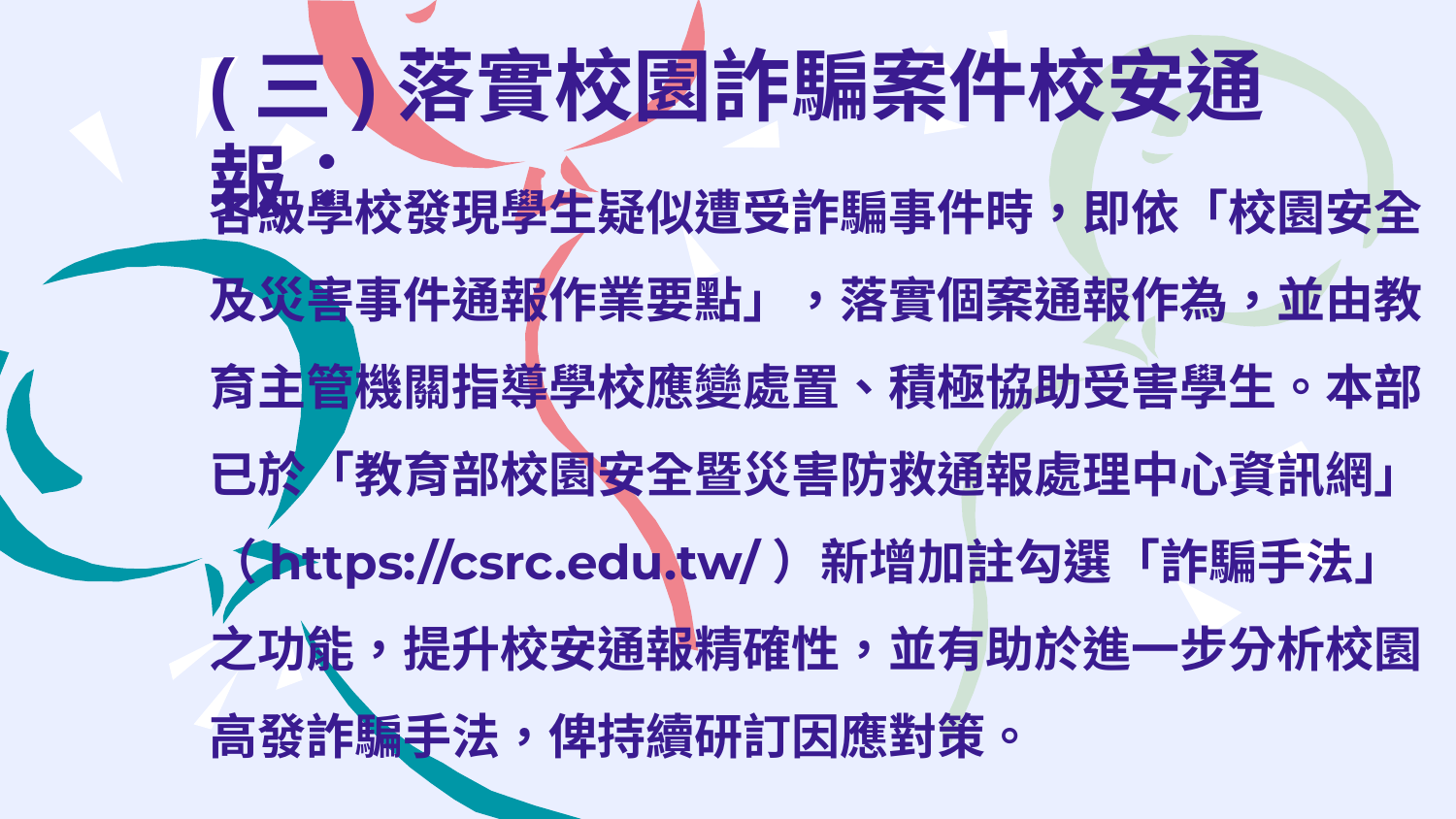

6
# (三)落實校園詐騙案件校安通報：
各級學校發現學生疑似遭受詐騙事件時，即依「校園安全及災害事件通報作業要點」，落實個案通報作為，並由教育主管機關指導學校應變處置、積極協助受害學生。本部已於「教育部校園安全暨災害防救通報處理中心資訊網」（https://csrc.edu.tw/）新增加註勾選「詐騙手法」之功能，提升校安通報精確性，並有助於進一步分析校園高發詐騙手法，俾持續研訂因應對策。